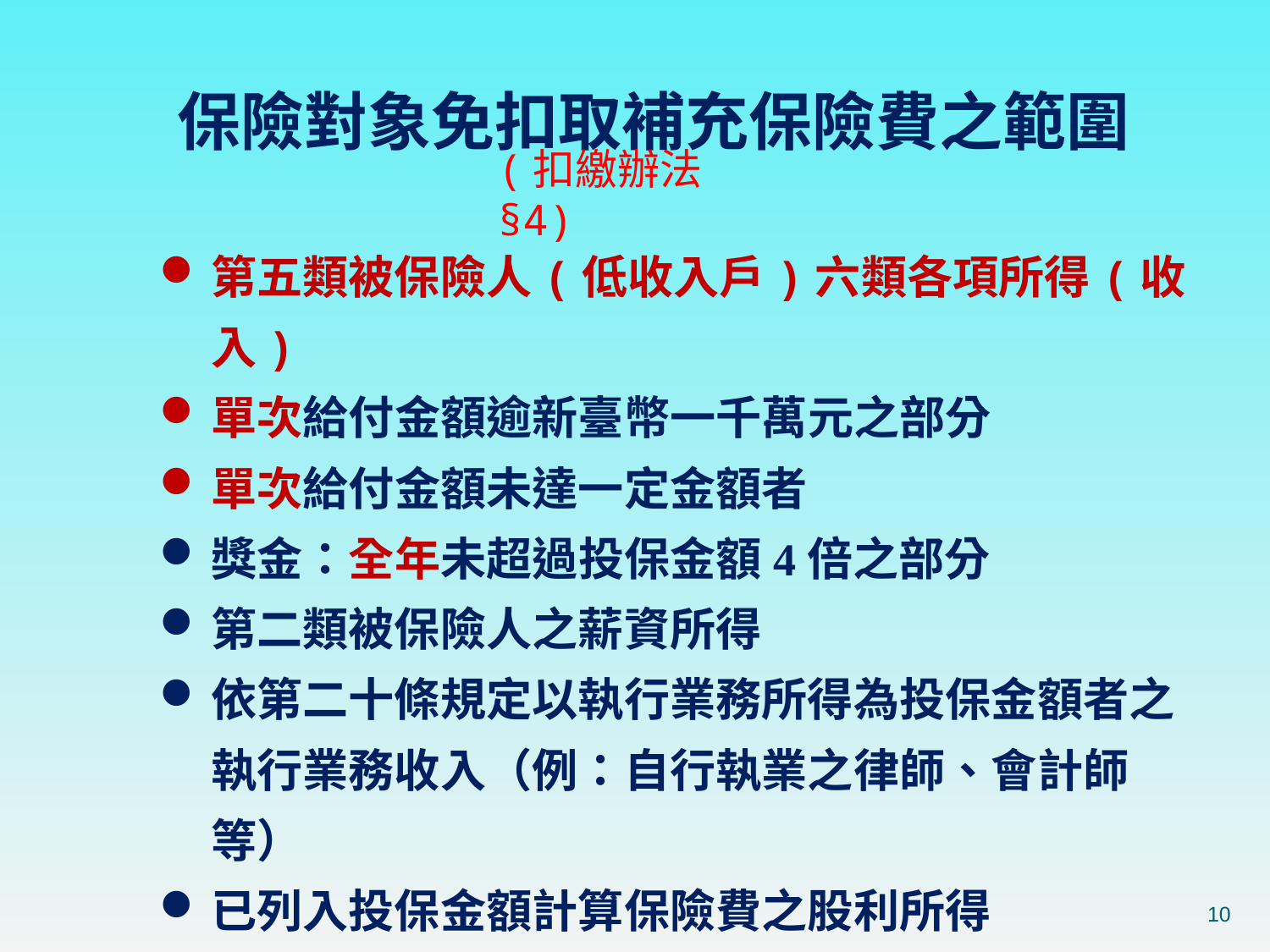

保險對象免扣取補充保險費之範圍
(扣繳辦法§4)
第五類被保險人(低收入戶)六類各項所得(收入)
單次給付金額逾新臺幣一千萬元之部分
單次給付金額未達一定金額者
獎金：全年未超過投保金額4倍之部分
第二類被保險人之薪資所得
依第二十條規定以執行業務所得為投保金額者之執行業務收入（例：自行執業之律師、會計師等）
已列入投保金額計算保險費之股利所得
10